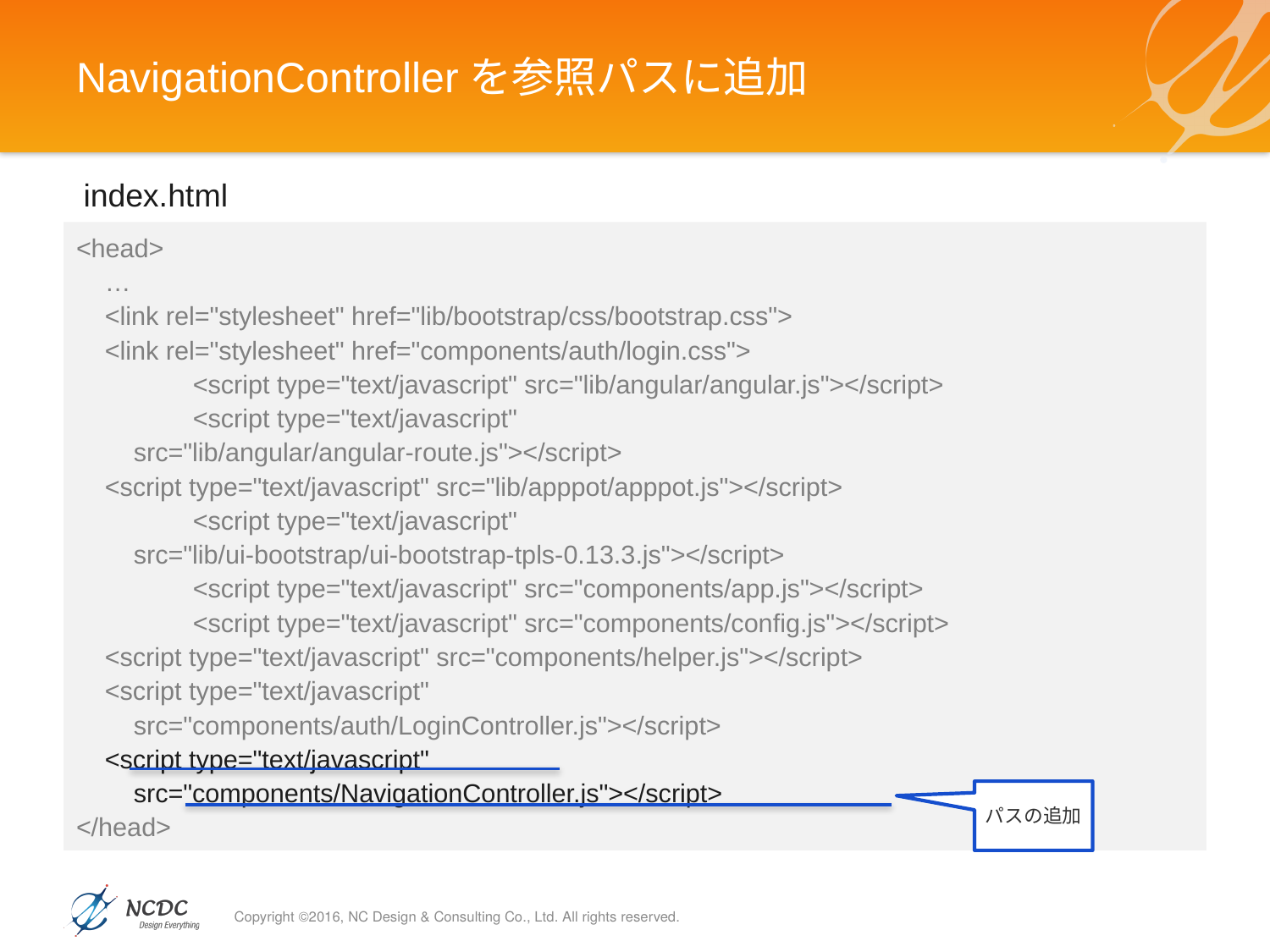

# NavigationControllerを参照パスに追加
index.html
<head>
    …
    <link rel="stylesheet" href="lib/bootstrap/css/bootstrap.css">
    <link rel="stylesheet" href="components/auth/login.css">
	<script type="text/javascript" src="lib/angular/angular.js"></script>
	<script type="text/javascript"
        src="lib/angular/angular-route.js"></script>
    <script type="text/javascript" src="lib/apppot/apppot.js"></script>
	<script type="text/javascript"
        src="lib/ui-bootstrap/ui-bootstrap-tpls-0.13.3.js"></script>
	<script type="text/javascript" src="components/app.js"></script>
	<script type="text/javascript" src="components/config.js"></script>
    <script type="text/javascript" src="components/helper.js"></script>
    <script type="text/javascript"
        src="components/auth/LoginController.js"></script>
    <script type="text/javascript"
        src="components/NavigationController.js"></script>
</head>
パスの追加